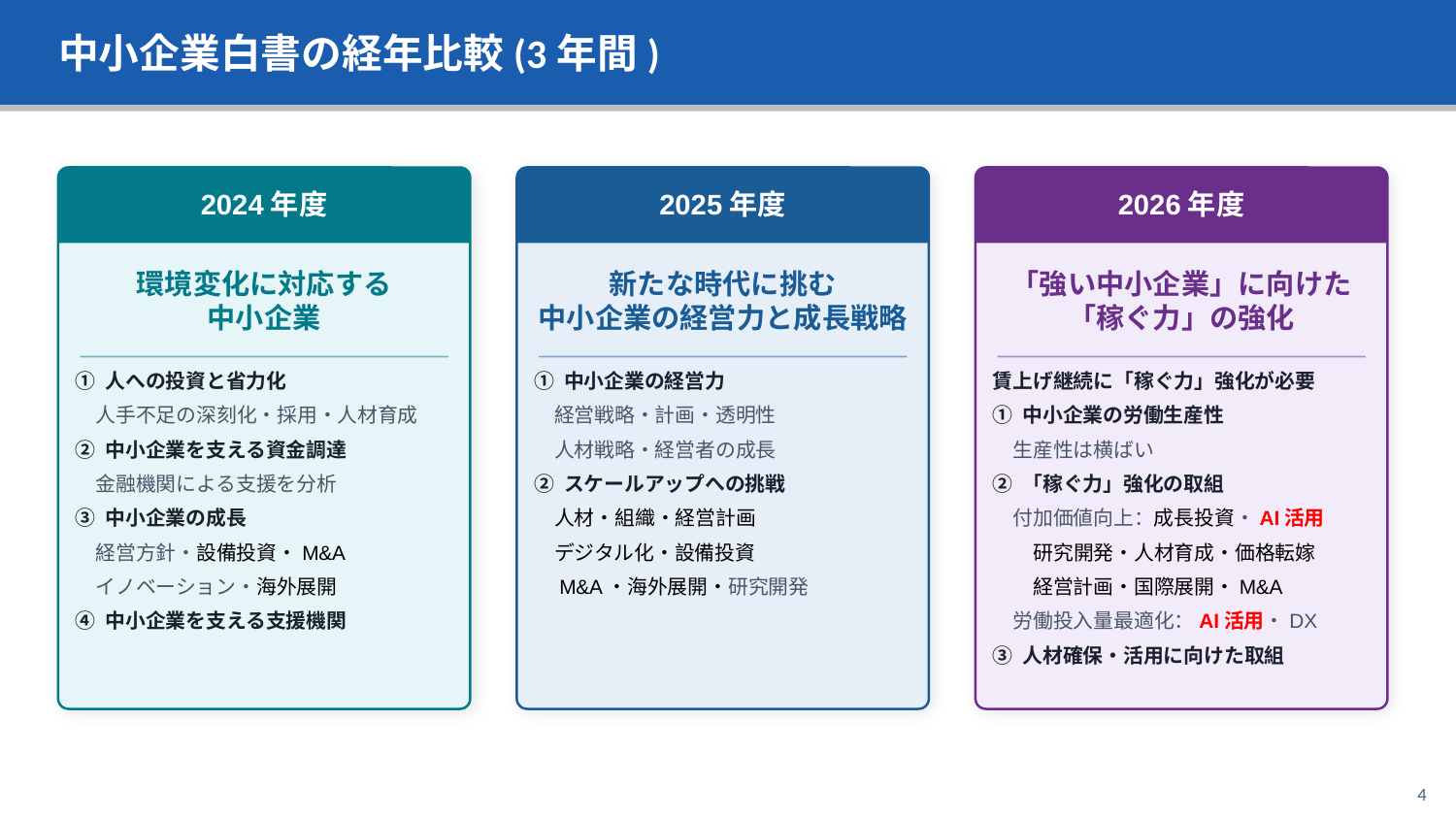

中小企業白書の経年比較(3年間)

2024年度

環境変化に対応する
中小企業

① 人への投資と省力化
　人手不足の深刻化・採用・人材育成
② 中小企業を支える資金調達
　金融機関による支援を分析
③ 中小企業の成長
　経営方針・設備投資・M&A
　イノベーション・海外展開
④ 中小企業を支える支援機関

2025年度

新たな時代に挑む
中小企業の経営力と成長戦略

① 中小企業の経営力
　経営戦略・計画・透明性
　人材戦略・経営者の成長
② スケールアップへの挑戦
　人材・組織・経営計画
　デジタル化・設備投資
　M&A・海外展開・研究開発

2026年度

「強い中小企業」に向けた
「稼ぐ力」の強化

賃上げ継続に「稼ぐ力」強化が必要
① 中小企業の労働生産性
　生産性は横ばい
② 「稼ぐ力」強化の取組
　付加価値向上：成長投資・AI活用
　　研究開発・人材育成・価格転嫁
　　経営計画・国際展開・M&A
　労働投入量最適化：AI活用・DX
③ 人材確保・活用に向けた取組
4